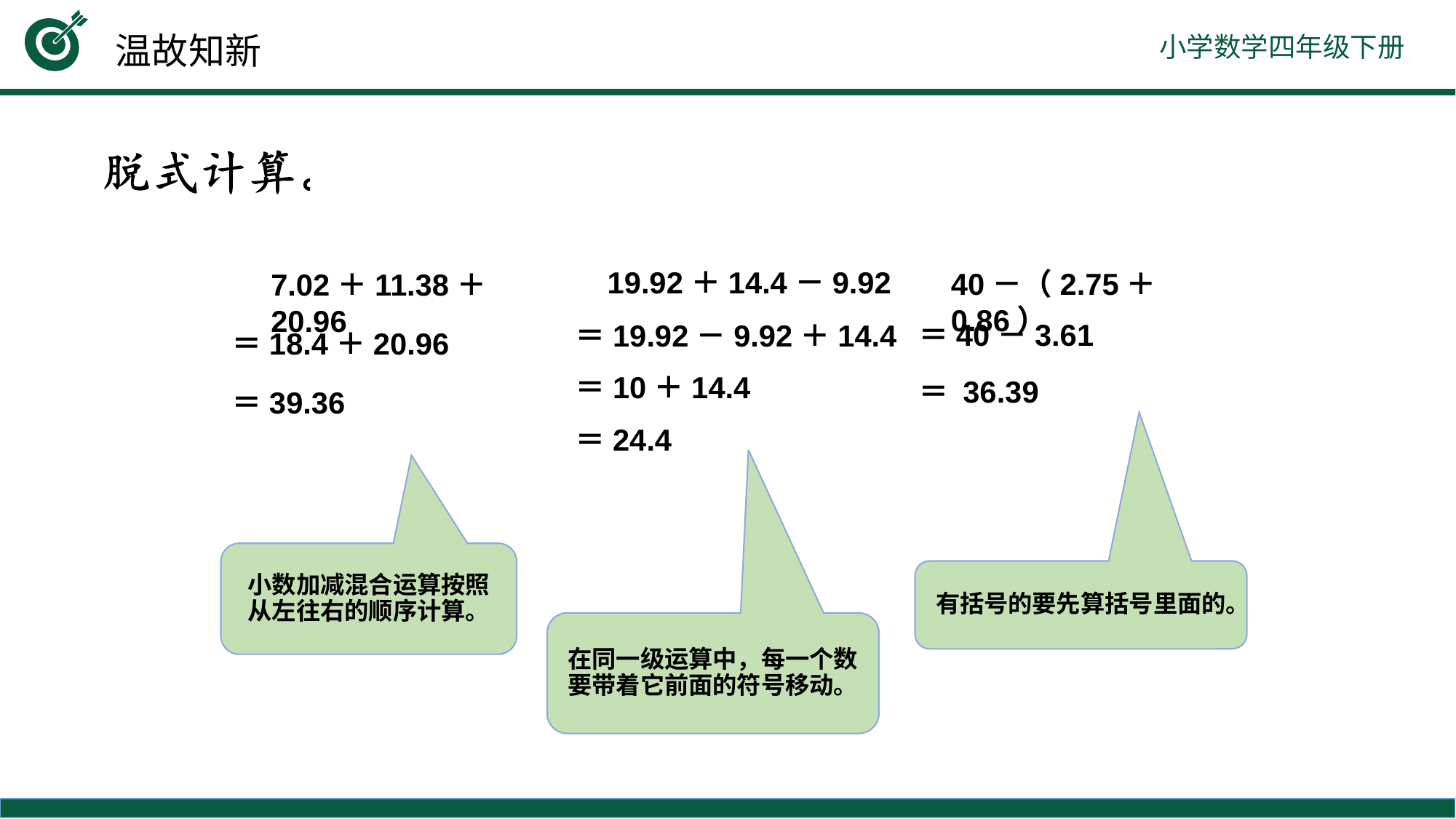

温故知新

19.92＋14.4－9.92
40－（2.75＋0.86）
7.02＋11.38＋20.96
＝40－3.61
＝19.92－9.92＋14.4
＝18.4＋20.96
＝10＋14.4
＝ 36.39
＝39.36
＝24.4
小数加减混合运算按照从左往右的顺序计算。
有括号的要先算括号里面的。
在同一级运算中，每一个数要带着它前面的符号移动。